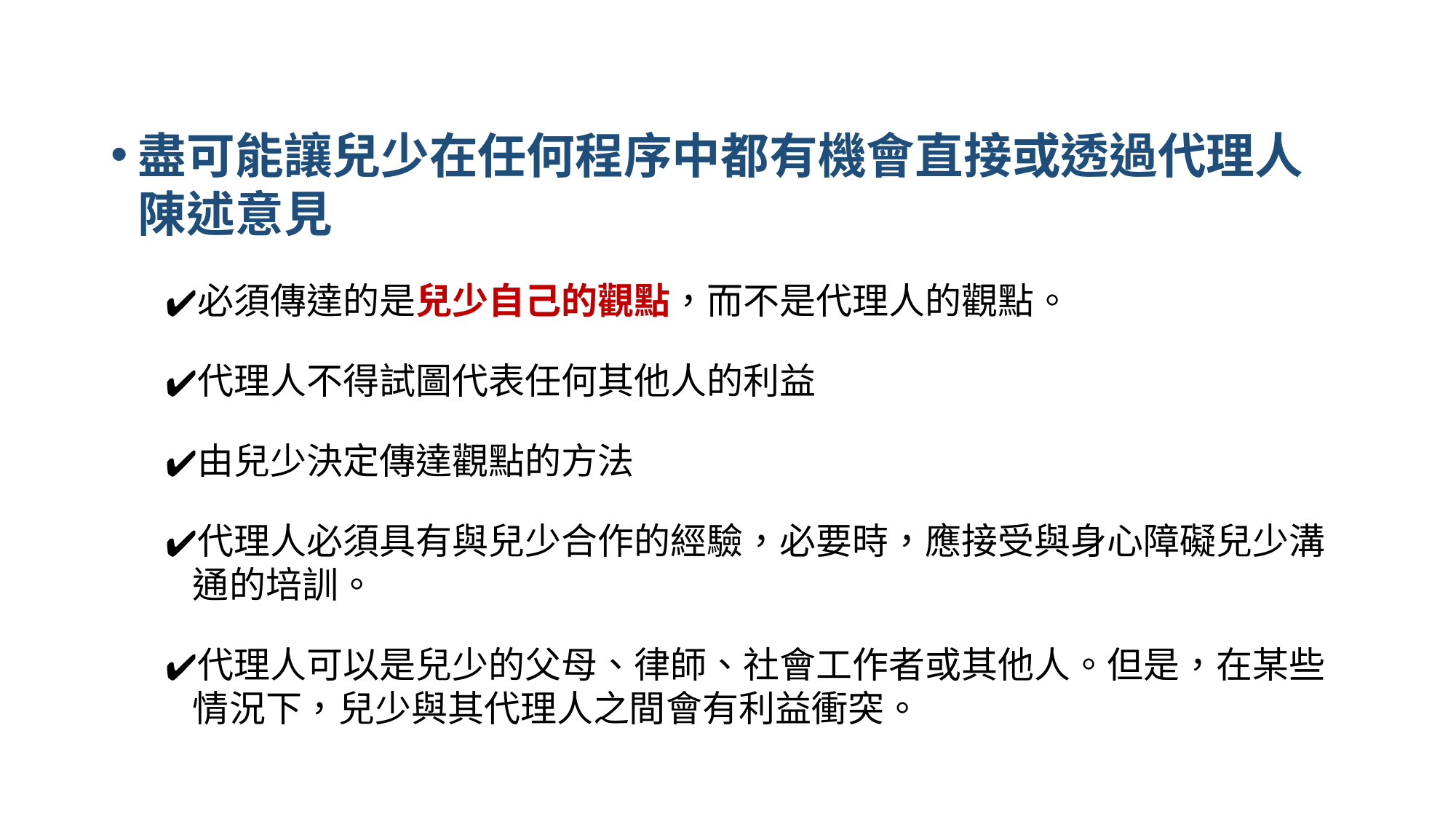

盡可能讓兒少在任何程序中都有機會直接或透過代理人陳述意見
必須傳達的是兒少自己的觀點，而不是代理人的觀點。
代理人不得試圖代表任何其他人的利益
由兒少決定傳達觀點的方法
代理人必須具有與兒少合作的經驗，必要時，應接受與身心障礙兒少溝通的培訓。
代理人可以是兒少的父母、律師、社會工作者或其他人。但是，在某些情況下，兒少與其代理人之間會有利益衝突。